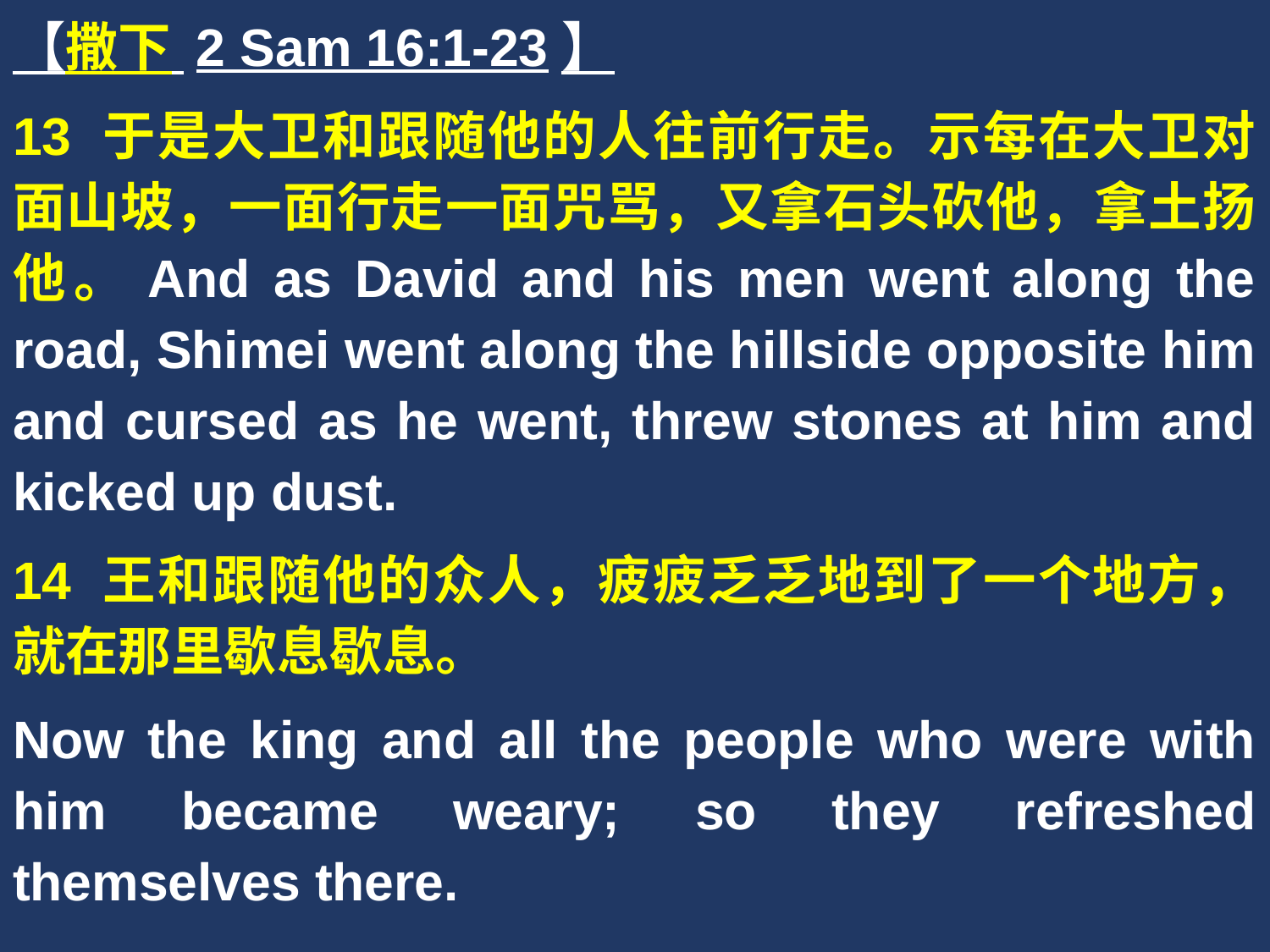

【撒下 2 Sam 16:1-23】
13 于是大卫和跟随他的人往前行走。示每在大卫对面山坡，一面行走一面咒骂，又拿石头砍他，拿土扬他。And as David and his men went along the road, Shimei went along the hillside opposite him and cursed as he went, threw stones at him and kicked up dust.
14 王和跟随他的众人，疲疲乏乏地到了一个地方，就在那里歇息歇息。
Now the king and all the people who were with him became weary; so they refreshed themselves there.